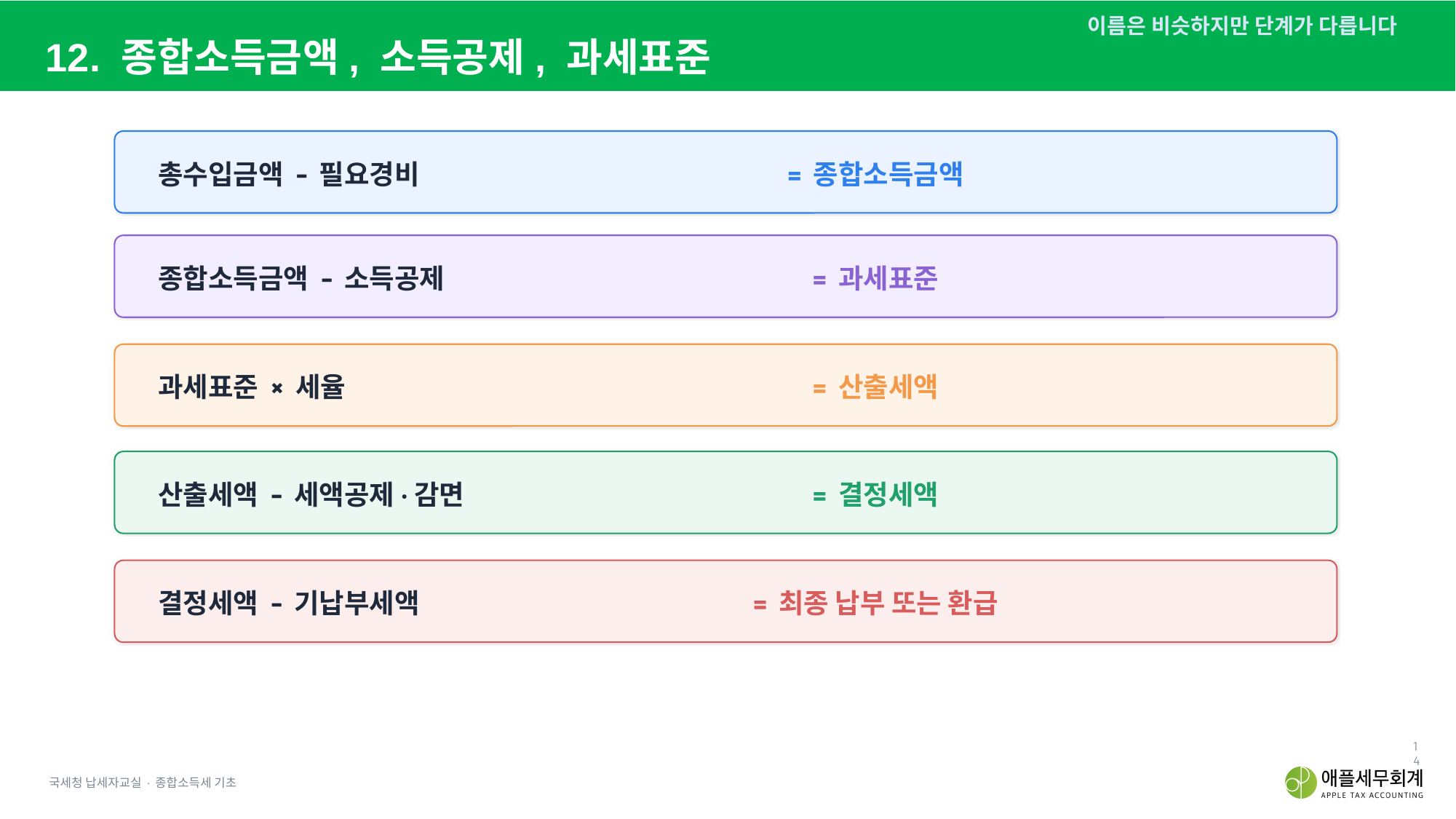

이름은 비슷하지만 단계가 다릅니다
12. 종합소득금액, 소득공제, 과세표준

총수입금액 - 필요경비
= 종합소득금액

종합소득금액 - 소득공제
= 과세표준

과세표준 × 세율
= 산출세액

산출세액 - 세액공제·감면
= 결정세액

결정세액 - 기납부세액
= 최종 납부 또는 환급
14
국세청 납세자교실 · 종합소득세 기초